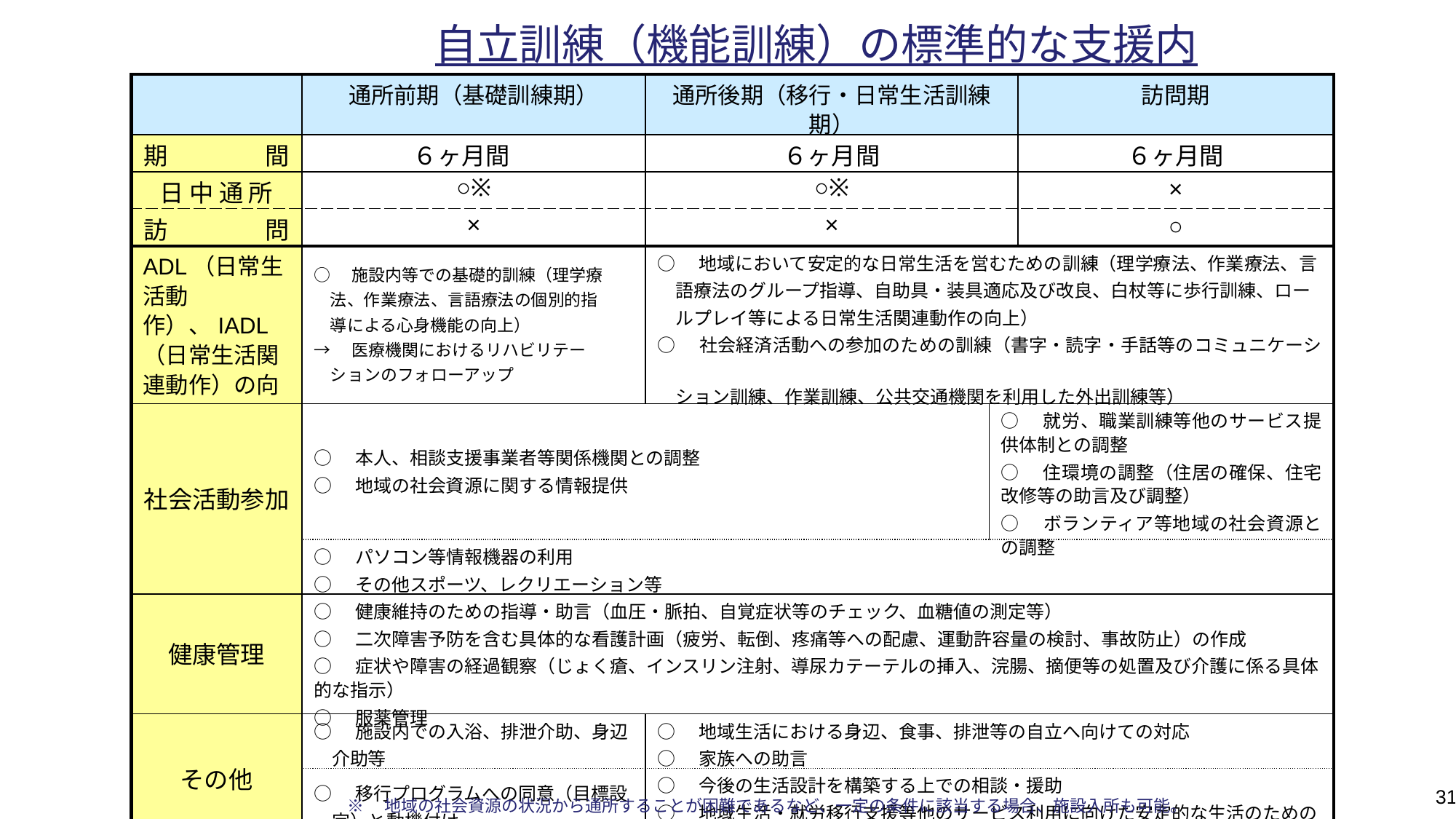

自立訓練（機能訓練）の標準的な支援内容
|  | 通所前期（基礎訓練期） | 通所後期（移行・日常生活訓練期） |  | 訪問期 |
| --- | --- | --- | --- | --- |
| 期　　　　間 | ６ヶ月間 | ６ヶ月間 |  | ６ヶ月間 |
| 日 中 通 所 | ○※ | ○※ |  | × |
| 訪　　　　問 | × | × |  | ○ |
| ADL（日常生活動作）、IADL（日常生活関連動作）の向上 | ○　施設内等での基礎的訓練（理学療 　法、作業療法、言語療法の個別的指 　導による心身機能の向上） →　医療機関におけるリハビリテー 　ションのフォローアップ | ○　地域において安定的な日常生活を営むための訓練（理学療法、作業療法、言 　語療法のグループ指導、自助具・装具適応及び改良、白杖等に歩行訓練、ロー 　ルプレイ等による日常生活関連動作の向上） ○　社会経済活動への参加のための訓練（書字・読字・手話等のコミュニケーシ　 　ション訓練、作業訓練、公共交通機関を利用した外出訓練等） |  |  |
| 社会活動参加 | ○　本人、相談支援事業者等関係機関との調整 ○　地域の社会資源に関する情報提供 |  | ○　就労、職業訓練等他のサービス提供体制との調整 ○　住環境の調整（住居の確保、住宅改修等の助言及び調整） ○　ボランティア等地域の社会資源との調整 |  |
|  | ○　パソコン等情報機器の利用 ○　その他スポーツ、レクリエーション等 |  |  |  |
| 健康管理 | ○　健康維持のための指導・助言（血圧・脈拍、自覚症状等のチェック、血糖値の測定等） ○　二次障害予防を含む具体的な看護計画（疲労、転倒、疼痛等への配慮、運動許容量の検討、事故防止）の作成 ○　症状や障害の経過観察（じょく瘡、インスリン注射、導尿カテーテルの挿入、浣腸、摘便等の処置及び介護に係る具体的な指示） ○　服薬管理 |  |  |  |
| その他 | ○　施設内での入浴、排泄介助、身辺 　介助等 | ○　地域生活における身辺、食事、排泄等の自立へ向けての対応 ○　家族への助言 |  |  |
|  | ○　移行プログラムへの同意（目標設 　定）と動機付け | ○　今後の生活設計を構築する上での相談・援助 ○　地域生活・就労移行支援等他のサービス利用に向けた安定的な生活のための相談・援助 |  |  |
31
※　地域の社会資源の状況から通所することが困難であるなど、一定の条件に該当する場合、施設入所も可能。